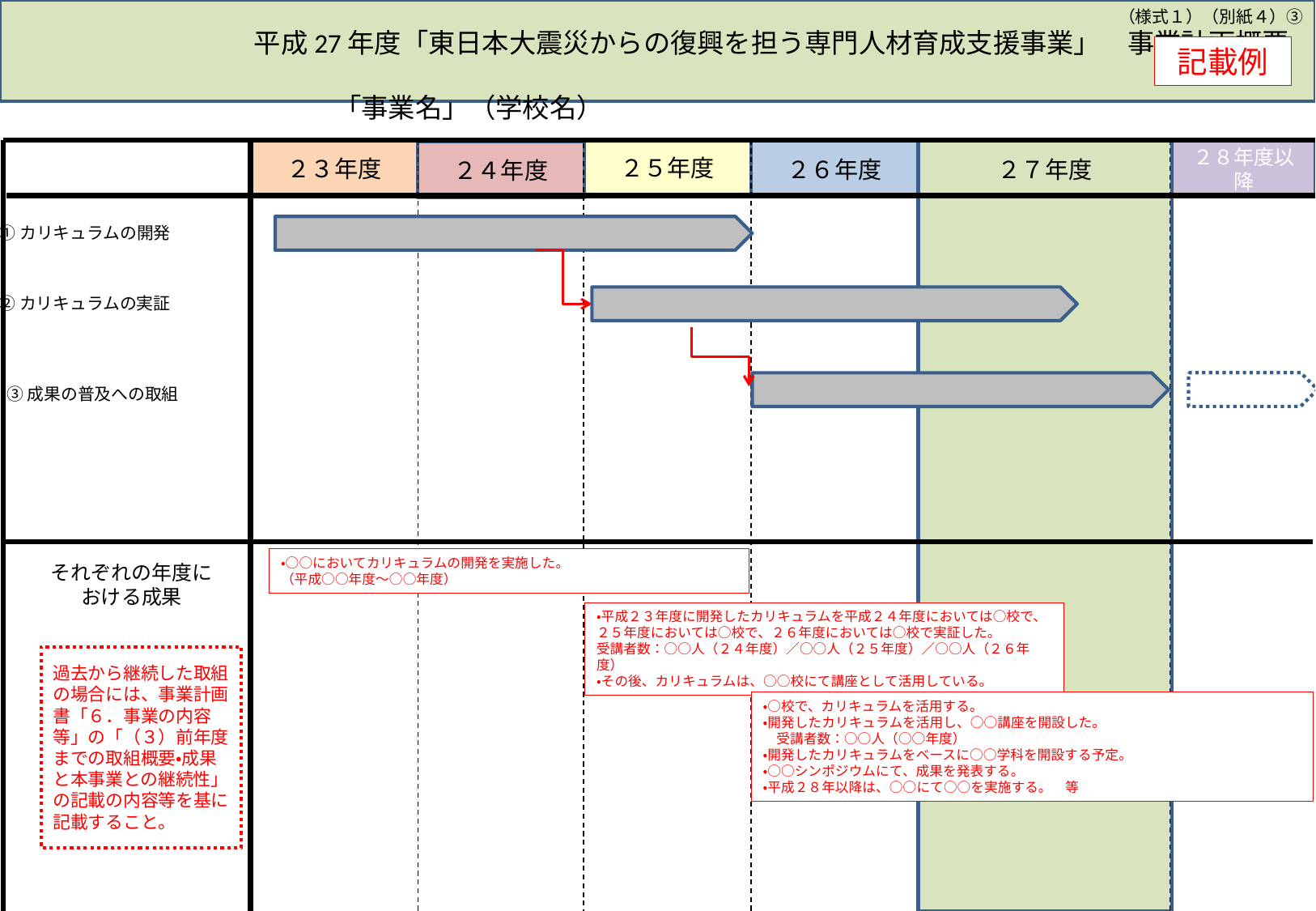

（様式１）（別紙４）③
　　　　　　　　　平成27年度「東日本大震災からの復興を担う専門人材育成支援事業」　事業計画概要
　　　　　　　　　　　　「事業名」（学校名）

記載例
２５年度
２３年度
２６年度
２７年度
２８年度以降
２４年度

①カリキュラムの開発

②カリキュラムの実証

③成果の普及への取組
・○○においてカリキュラムの開発を実施した。
（平成○○年度～○○年度）
それぞれの年度に
おける成果
・平成２３年度に開発したカリキュラムを平成２４年度においては○校で、２５年度においては○校で、２６年度においては○校で実証した。
受講者数：○○人（２４年度）／○○人（２５年度）／○○人（２６年度）
・その後、カリキュラムは、○○校にて講座として活用している。
過去から継続した取組の場合には、事業計画書「６．事業の内容等」の「（３）前年度までの取組概要・成果と本事業との継続性」の記載の内容等を基に記載すること。
・○校で、カリキュラムを活用する。
・開発したカリキュラムを活用し、○○講座を開設した。
　受講者数：○○人（○○年度）
・開発したカリキュラムをベースに○○学科を開設する予定。
・○○シンポジウムにて、成果を発表する。
・平成２８年以降は、○○にて○○を実施する。　等